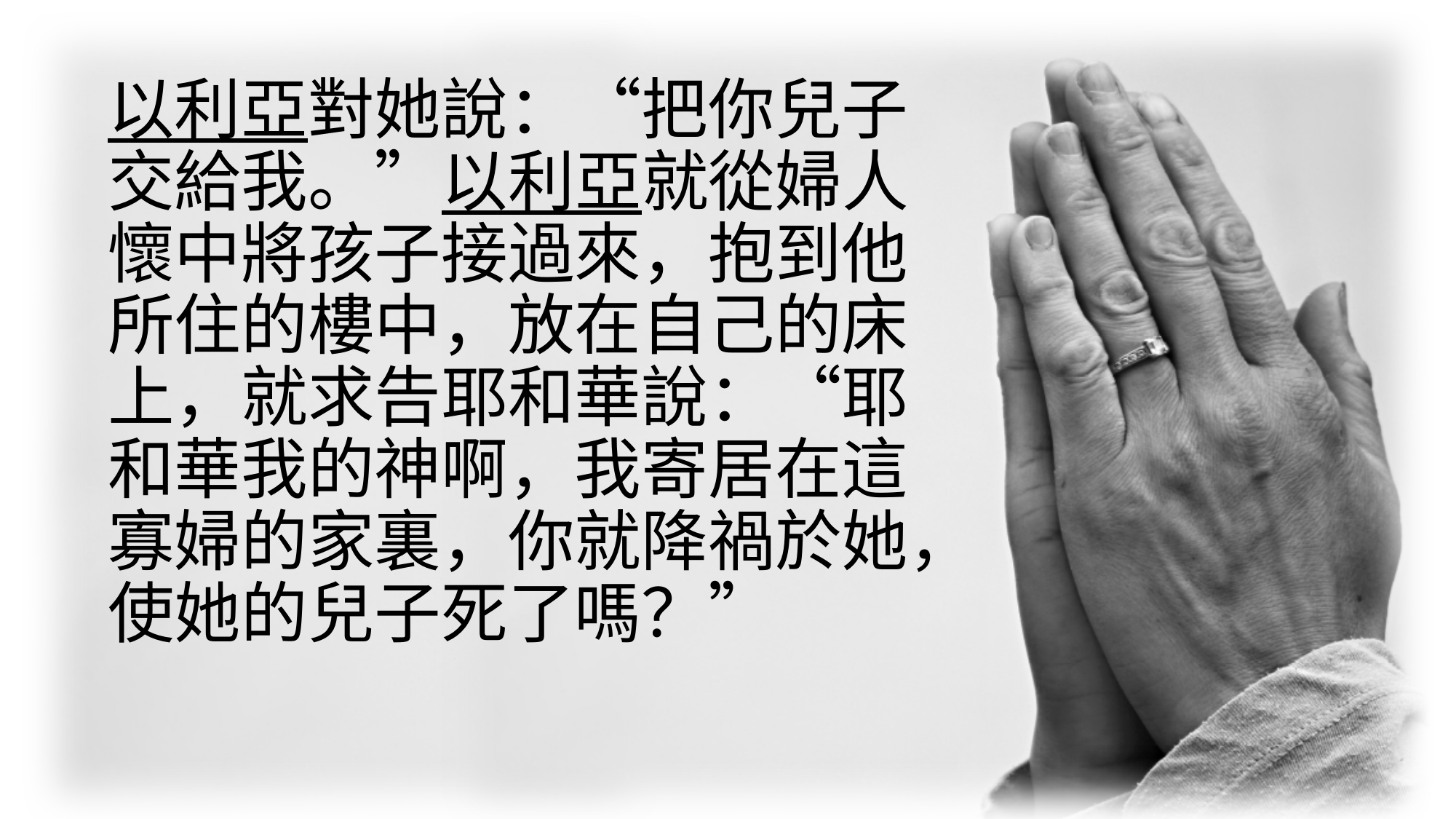

以利亞對她說：“把你兒子交給我。”以利亞就從婦人懷中將孩子接過來，抱到他所住的樓中，放在自己的床上，就求告耶和華說：“耶和華我的神啊，我寄居在這寡婦的家裏，你就降禍於她，使她的兒子死了嗎？”